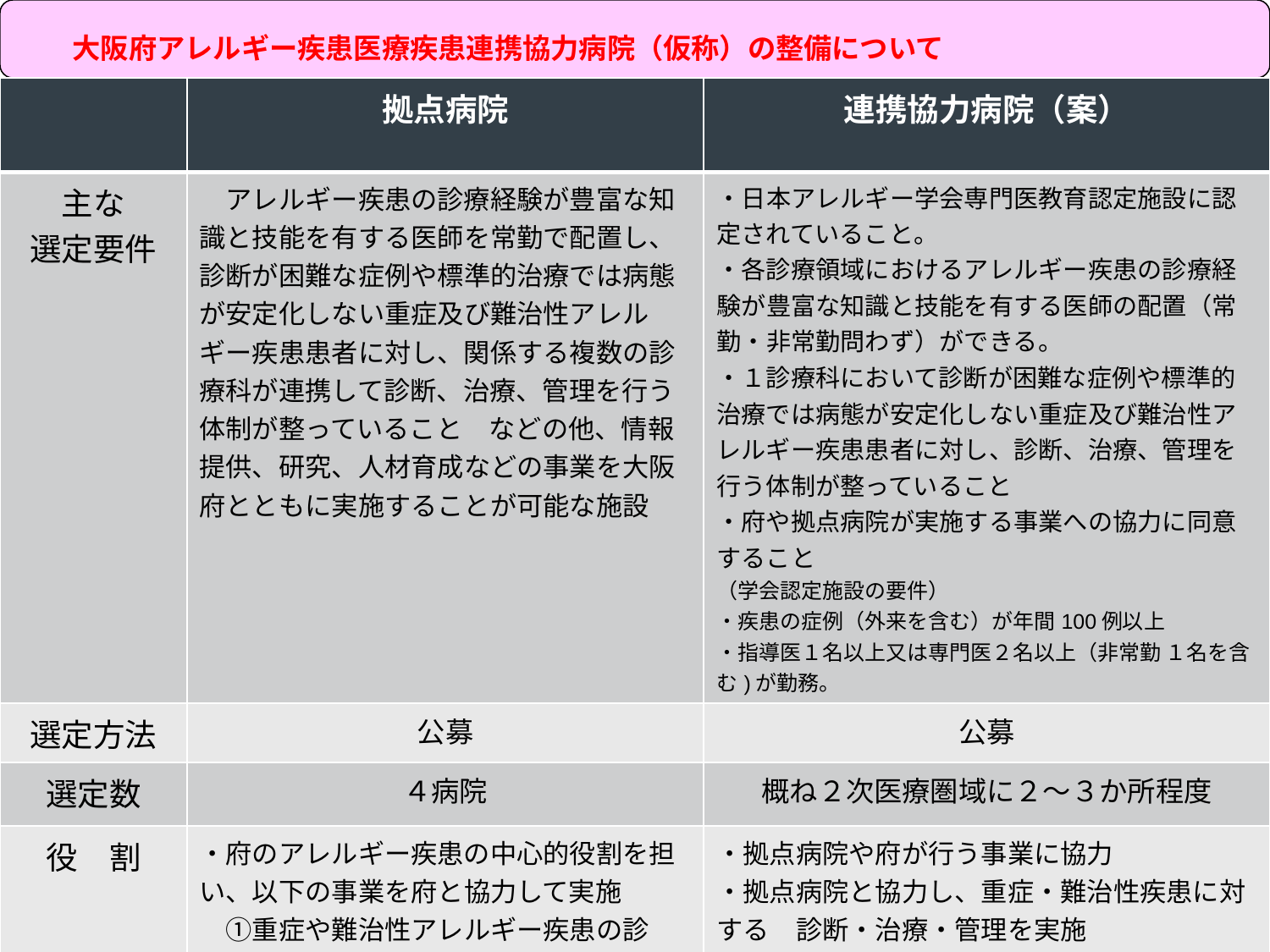

大阪府アレルギー疾患医療疾患連携協力病院（仮称）の整備について
|  | 拠点病院 | 連携協力病院（案） |
| --- | --- | --- |
| 主な 選定要件 | アレルギー疾患の診療経験が豊富な知識と技能を有する医師を常勤で配置し、診断が困難な症例や標準的治療では病態が安定化しない重症及び難治性アレルギー疾患患者に対し、関係する複数の診療科が連携して診断、治療、管理を行う体制が整っていること　などの他、情報提供、研究、人材育成などの事業を大阪府とともに実施することが可能な施設 | ・日本アレルギー学会専門医教育認定施設に認定されていること。 ・各診療領域におけるアレルギー疾患の診療経験が豊富な知識と技能を有する医師の配置（常勤・非常勤問わず）ができる。 ・１診療科において診断が困難な症例や標準的治療では病態が安定化しない重症及び難治性アレルギー疾患患者に対し、診断、治療、管理を行う体制が整っていること　 ・府や拠点病院が実施する事業への協力に同意すること （学会認定施設の要件） ・疾患の症例（外来を含む）が年間100例以上 ・指導医１名以上又は専門医２名以上（非常勤 １名を含む)が勤務。 |
| 選定方法 | 公募 | 公募 |
| 選定数 | ４病院 | 概ね２次医療圏域に２～３か所程度 |
| 役　割 | ・府のアレルギー疾患の中心的役割を担い、以下の事業を府と協力して実施 　①重症や難治性アレルギー疾患の診 　　断・治療・管理 　②情報提供（患者、医療従事者等） 　③人材育成（医療従事者研修） 　④研究（全国的な疫学調査等への協力） 　⑤医学的見地からの助言・支援 | ・拠点病院や府が行う事業に協力 ・拠点病院と協力し、重症・難治性疾患に対する　診断・治療・管理を実施 ・医療従事者研修会への積極的な参加 ・拠点病院連絡会議への参画 |